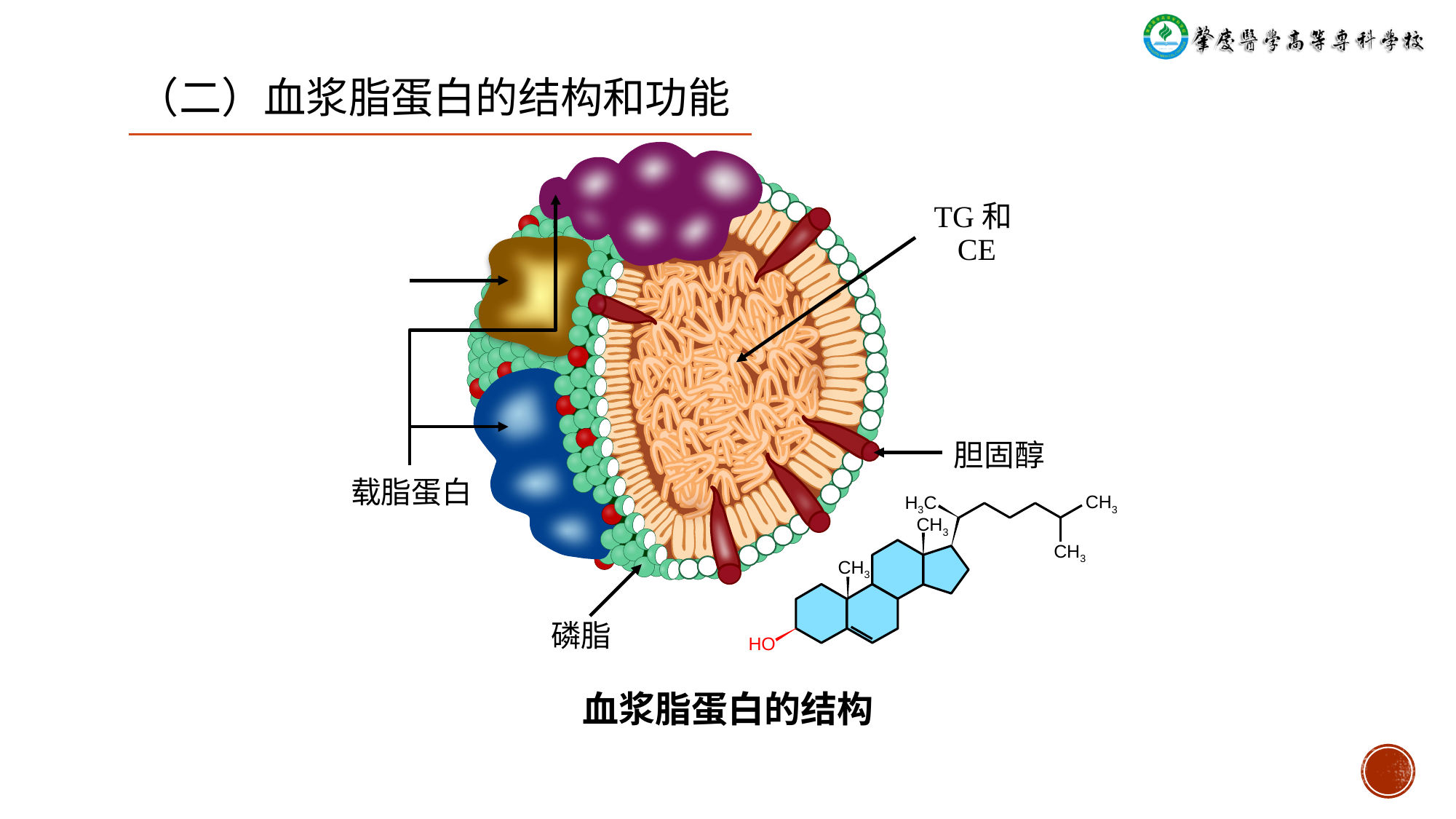

（二）血浆脂蛋白的结构和功能

CH3
H3C

CH3
CH3

CH3

HO

TG和CE
胆固醇
载脂蛋白
磷脂
# 血浆脂蛋白的结构